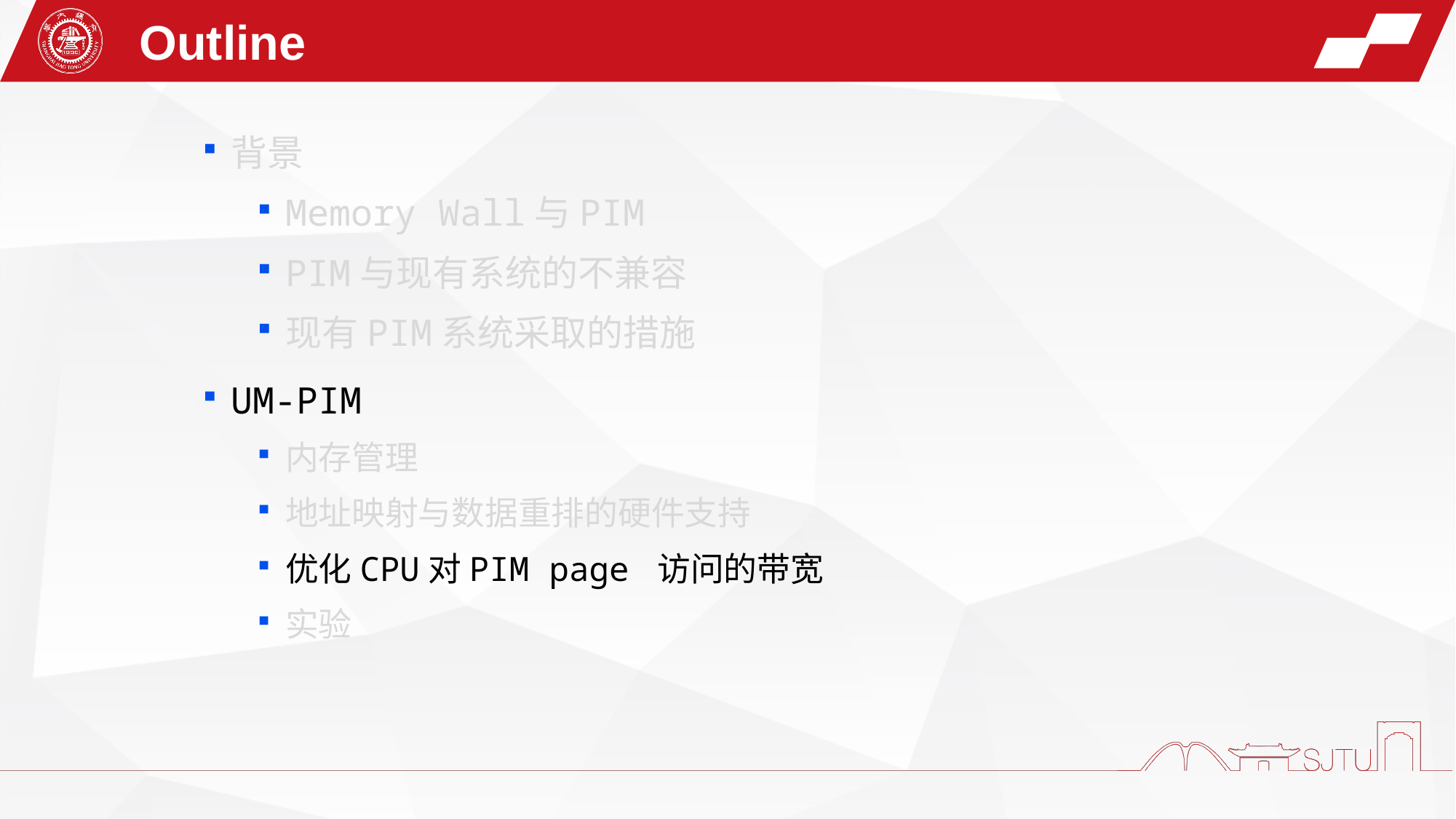

Outline
背景
Memory Wall与PIM
PIM与现有系统的不兼容
现有PIM系统采取的措施
UM-PIM
内存管理
地址映射与数据重排的硬件支持
优化CPU对PIM page 访问的带宽
实验